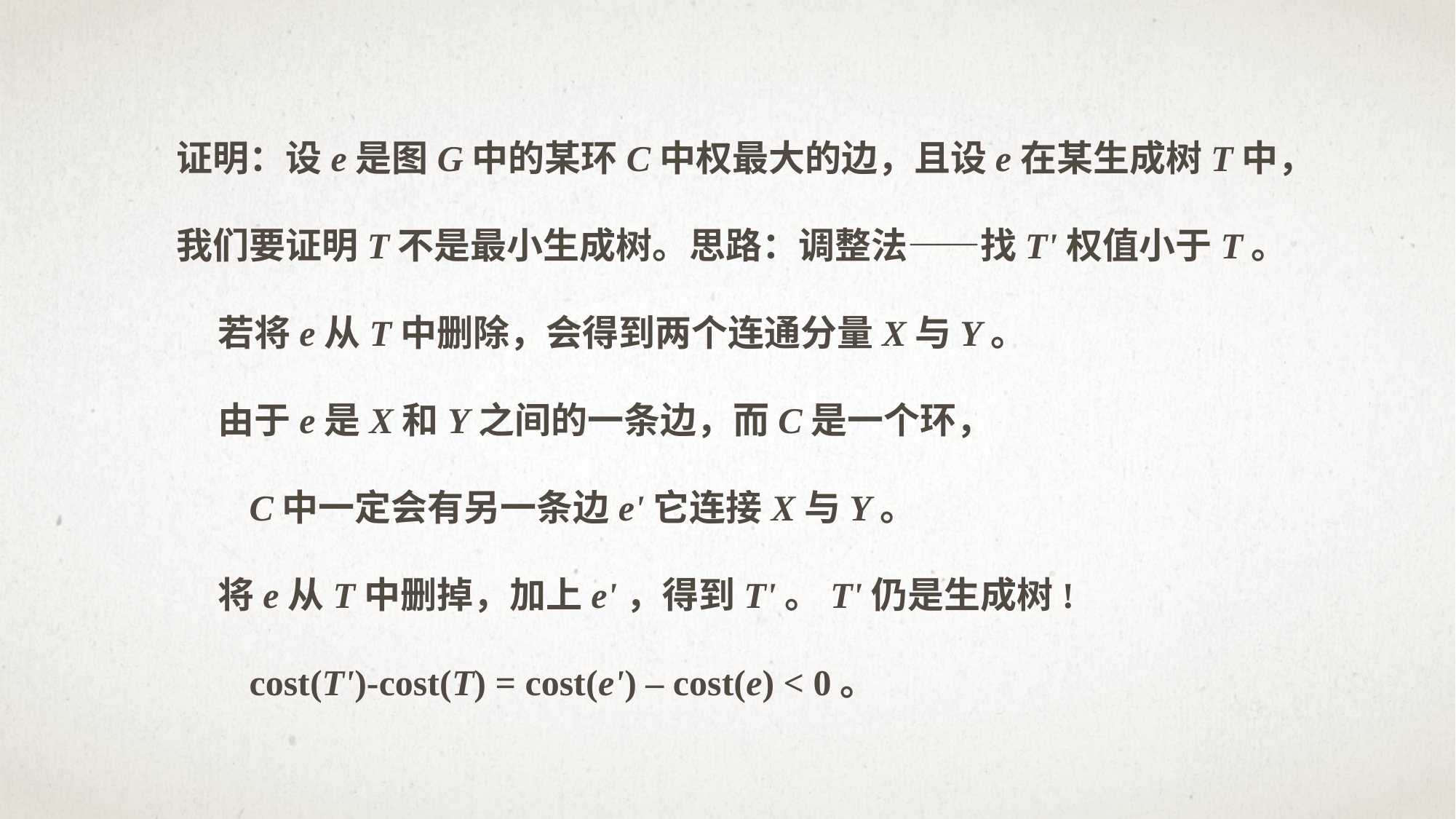

证明：设e是图G中的某环C中权最大的边，且设e在某生成树T中，
我们要证明T不是最小生成树。思路：调整法——找T'权值小于T。
    若将e从T中删除，会得到两个连通分量X与Y。
    由于e是X和Y之间的一条边，而C是一个环，
        C中一定会有另一条边e'它连接X与Y。
    将e从T中删掉，加上e'，得到T'。T'仍是生成树!
        cost(T')-cost(T) = cost(e') – cost(e) < 0。